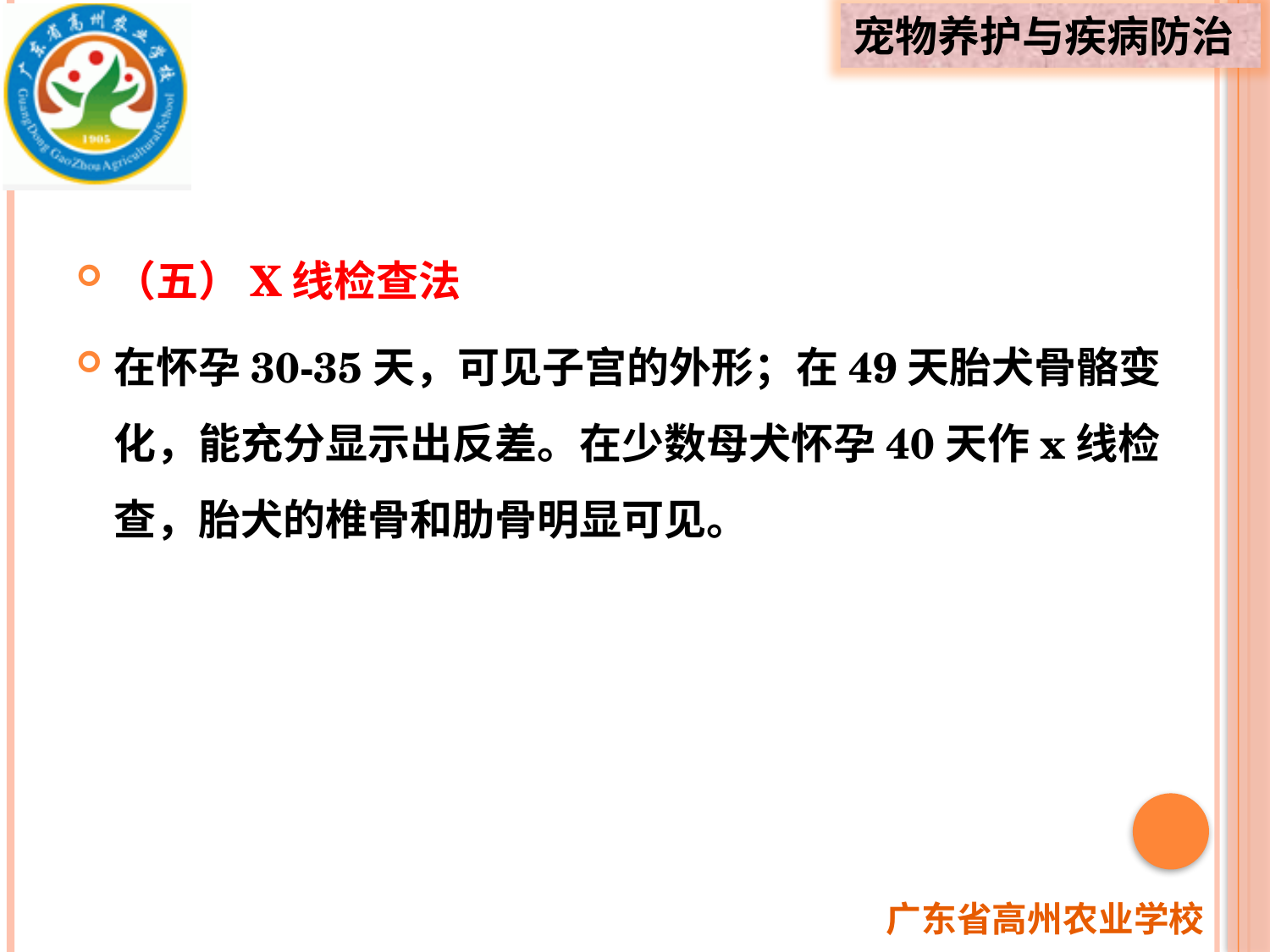

（五）X线检查法
在怀孕30-35天，可见子宫的外形；在49天胎犬骨骼变化，能充分显示出反差。在少数母犬怀孕40天作x线检查，胎犬的椎骨和肋骨明显可见。